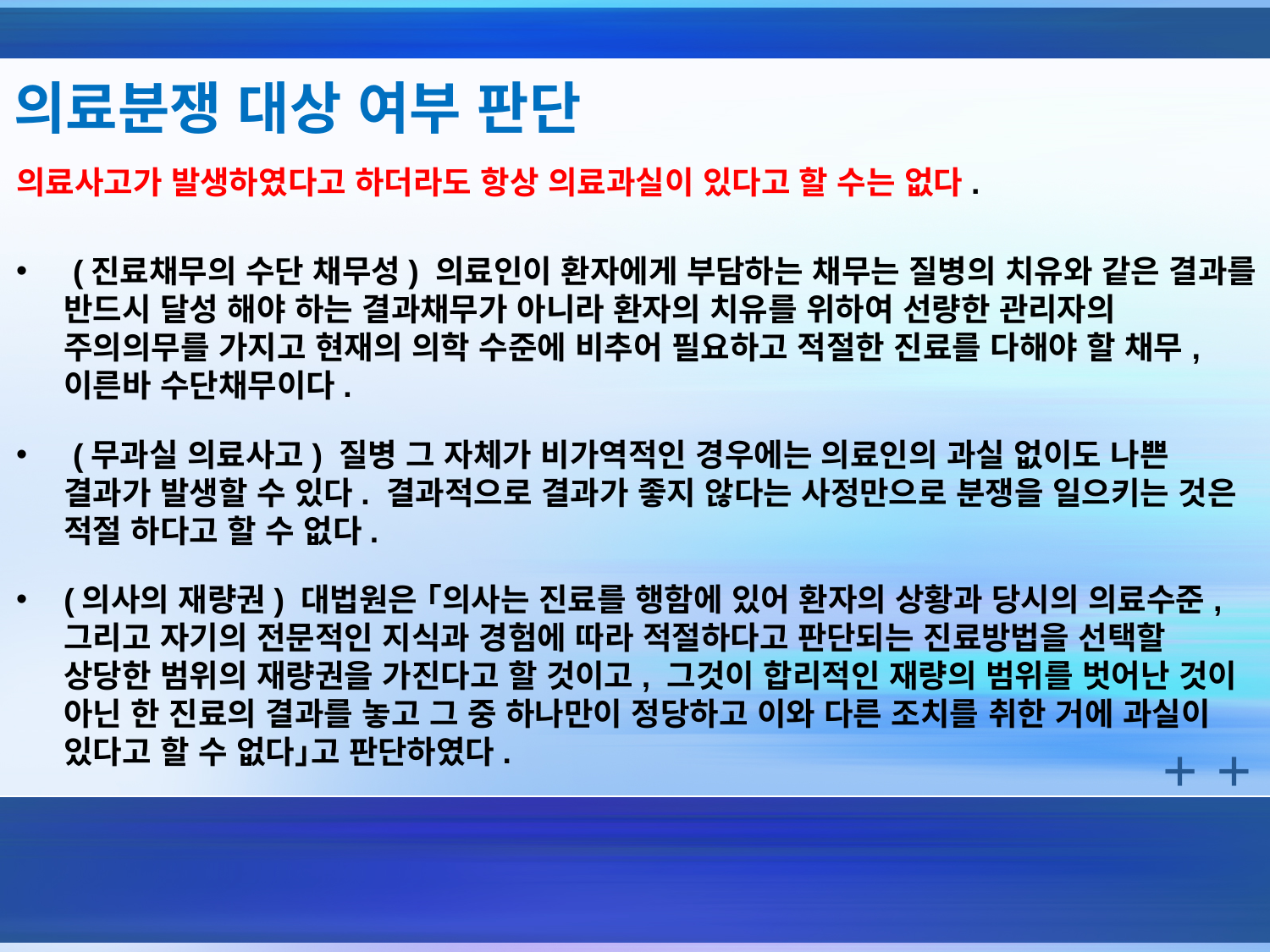

# 의료분쟁 대상 여부 판단
의료사고가 발생하였다고 하더라도 항상 의료과실이 있다고 할 수는 없다.

 (진료채무의 수단 채무성) 의료인이 환자에게 부담하는 채무는 질병의 치유와 같은 결과를 반드시 달성 해야 하는 결과채무가 아니라 환자의 치유를 위하여 선량한 관리자의 주의의무를 가지고 현재의 의학 수준에 비추어 필요하고 적절한 진료를 다해야 할 채무, 이른바 수단채무이다.

 (무과실 의료사고) 질병 그 자체가 비가역적인 경우에는 의료인의 과실 없이도 나쁜 결과가 발생할 수 있다. 결과적으로 결과가 좋지 않다는 사정만으로 분쟁을 일으키는 것은 적절 하다고 할 수 없다.

(의사의 재량권) 대법원은 ｢의사는 진료를 행함에 있어 환자의 상황과 당시의 의료수준, 그리고 자기의 전문적인 지식과 경험에 따라 적절하다고 판단되는 진료방법을 선택할 상당한 범위의 재량권을 가진다고 할 것이고, 그것이 합리적인 재량의 범위를 벗어난 것이 아닌 한 진료의 결과를 놓고 그 중 하나만이 정당하고 이와 다른 조치를 취한 거에 과실이 있다고 할 수 없다｣고 판단하였다.